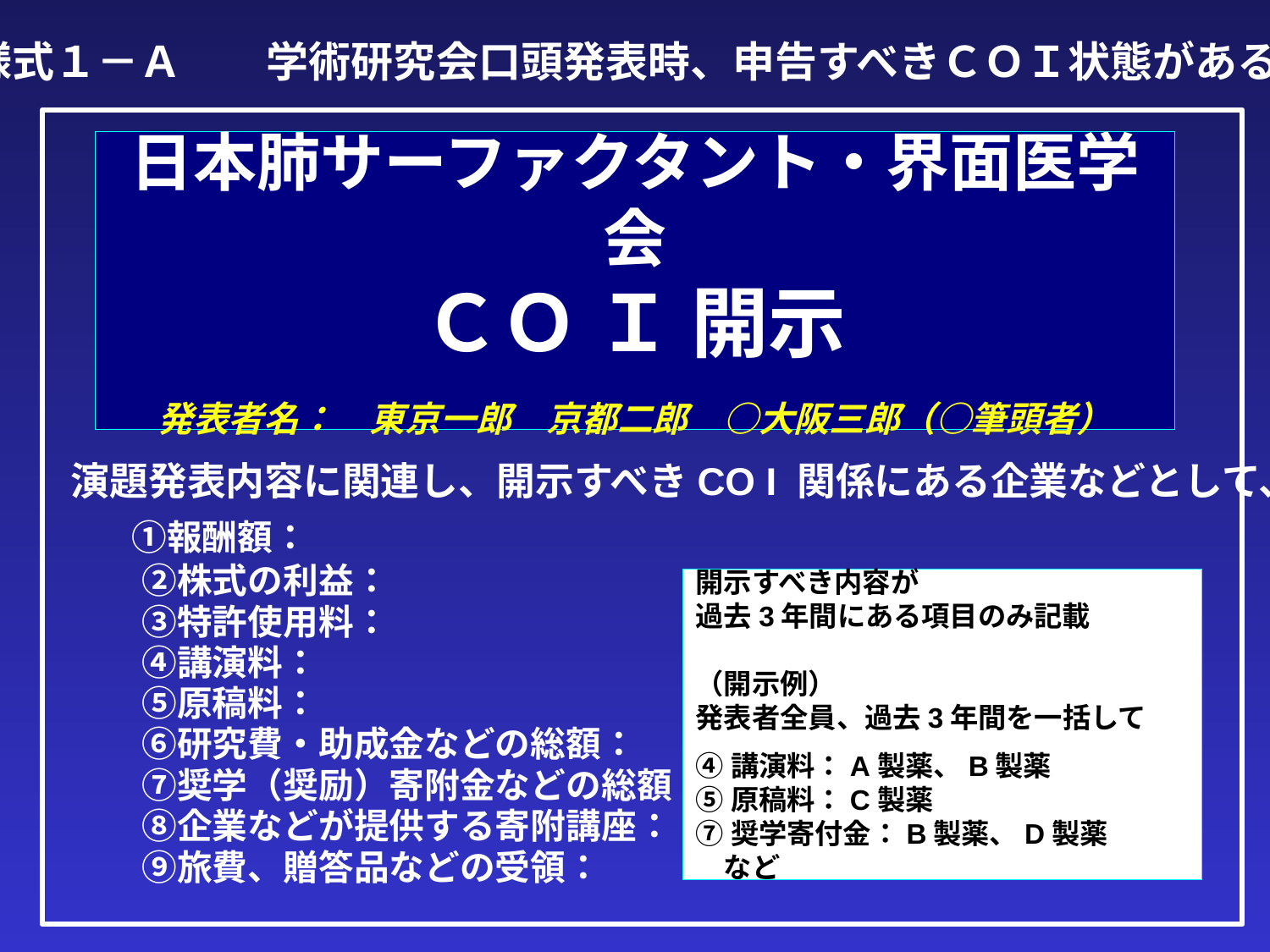

様式１－Ａ　　学術研究会口頭発表時、申告すべきＣＯＩ状態がある時、

# 日本肺サーファクタント・界面医学会 ＣＯ Ｉ 開示 　 発表者名：　東京一郎　京都二郎　○大阪三郎（○筆頭者）
演題発表内容に関連し、開示すべきCO I 関係にある企業などとして、
　 ①報酬額：
　　②株式の利益：
　　③特許使用料：
　　④講演料：
　　⑤原稿料：
　　⑥研究費・助成金などの総額：
　　⑦奨学（奨励）寄附金などの総額：
　　⑧企業などが提供する寄附講座：
　　⑨旅費、贈答品などの受領：

開示すべき内容が
過去3年間にある項目のみ記載

（開示例）
発表者全員、過去3年間を一括して

④講演料：A製薬、B製薬
⑤原稿料：C製薬
⑦奨学寄付金：B製薬、D製薬　　　など